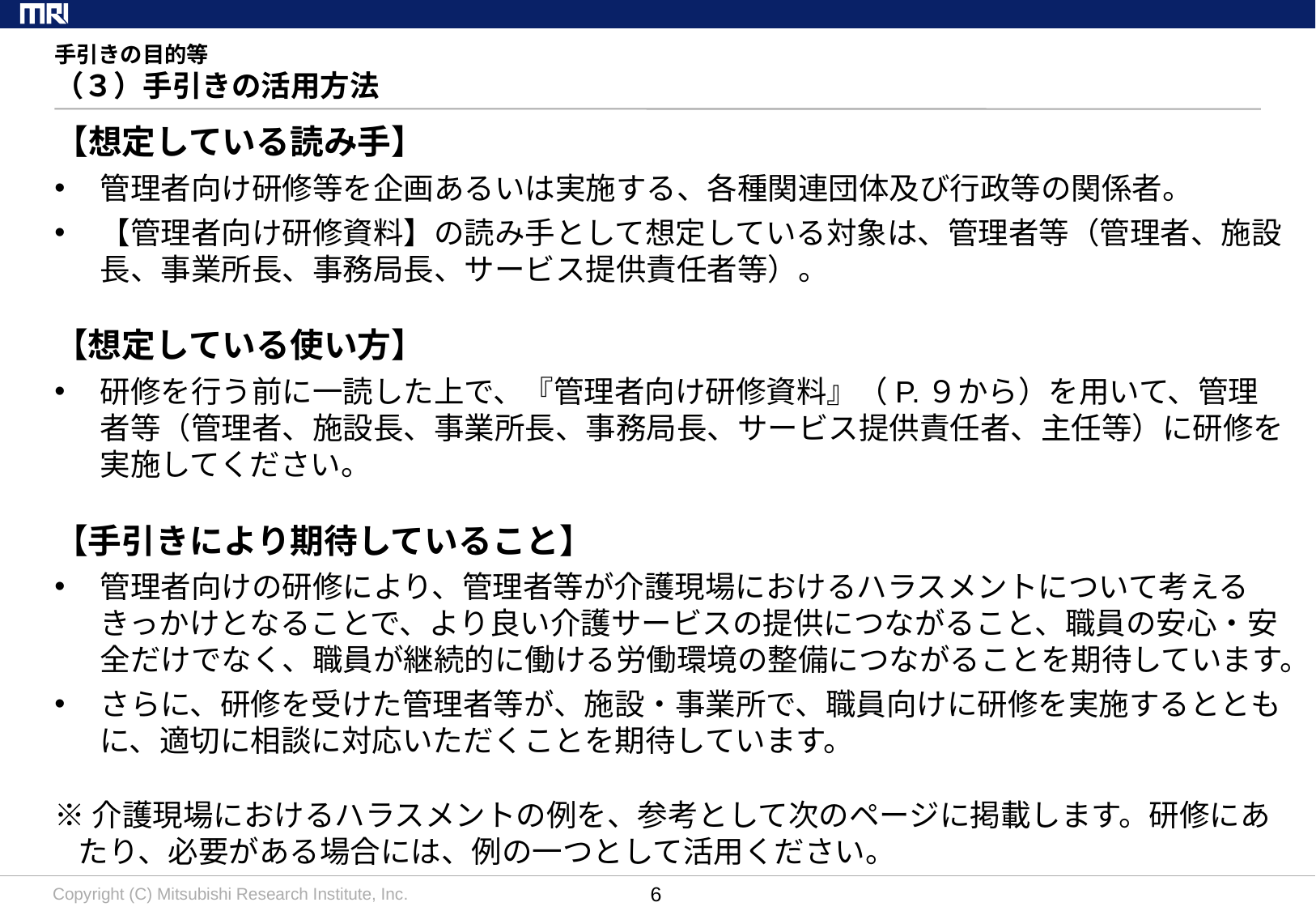

# 手引きの目的等 （３）手引きの活用方法
【想定している読み手】
管理者向け研修等を企画あるいは実施する、各種関連団体及び行政等の関係者。
【管理者向け研修資料】の読み手として想定している対象は、管理者等（管理者、施設長、事業所長、事務局長、サービス提供責任者等）。

【想定している使い方】
研修を行う前に一読した上で、『管理者向け研修資料』（P.９から）を用いて、管理者等（管理者、施設長、事業所長、事務局長、サービス提供責任者、主任等）に研修を実施してください。

【手引きにより期待していること】
管理者向けの研修により、管理者等が介護現場におけるハラスメントについて考えるきっかけとなることで、より良い介護サービスの提供につながること、職員の安心・安全だけでなく、職員が継続的に働ける労働環境の整備につながることを期待しています。
さらに、研修を受けた管理者等が、施設・事業所で、職員向けに研修を実施するとともに、適切に相談に対応いただくことを期待しています。

※介護現場におけるハラスメントの例を、参考として次のページに掲載します。研修にあたり、必要がある場合には、例の一つとして活用ください。